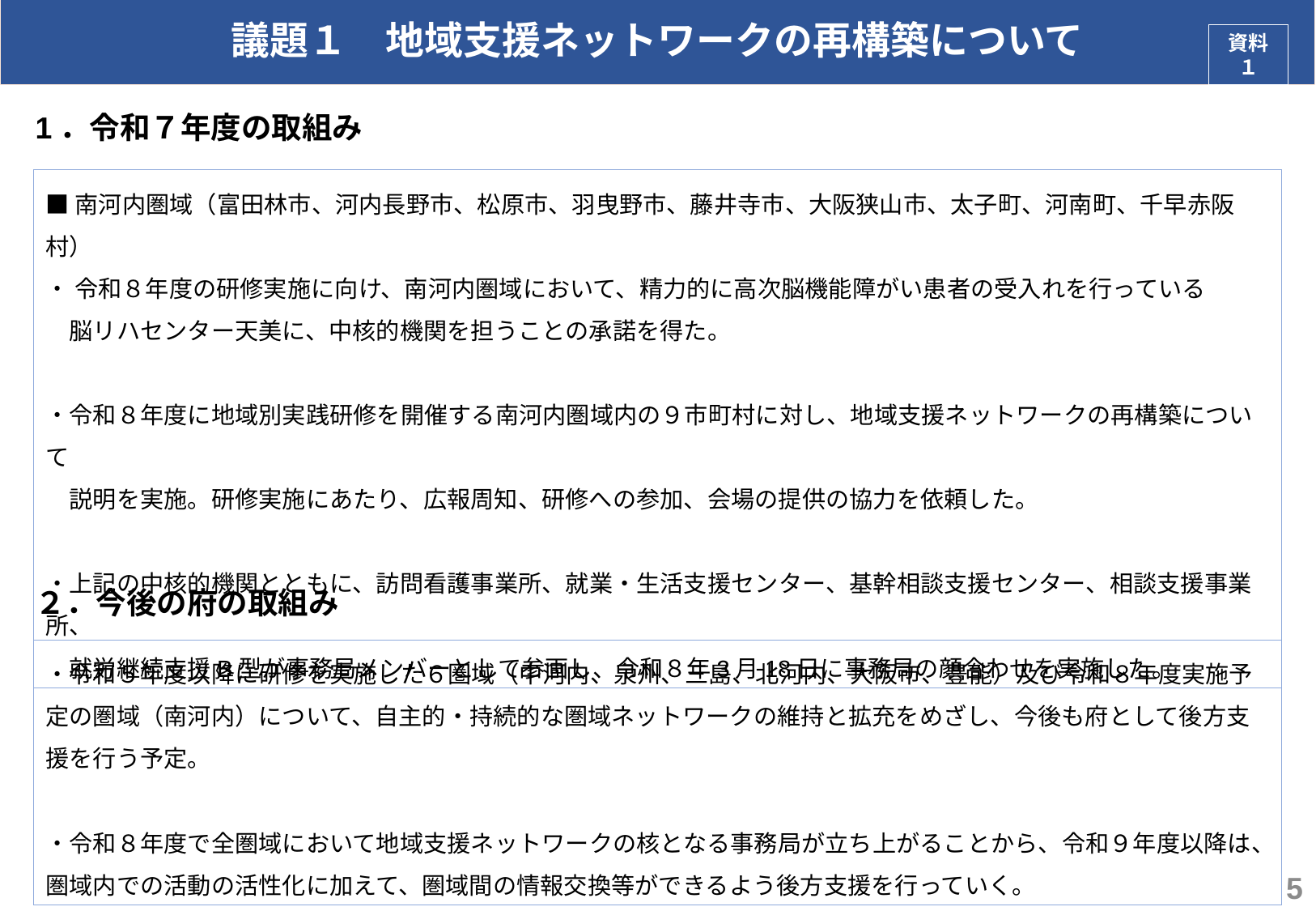

# 議題１　地域支援ネットワークの再構築について
資料１
1．令和７年度の取組み
■南河内圏域（富田林市、河内長野市、松原市、羽曳野市、藤井寺市、大阪狭山市、太子町、河南町、千早赤阪村）
・ 令和８年度の研修実施に向け、南河内圏域において、精力的に高次脳機能障がい患者の受入れを行っている
　脳リハセンター天美に、中核的機関を担うことの承諾を得た。

・令和８年度に地域別実践研修を開催する南河内圏域内の９市町村に対し、地域支援ネットワークの再構築について
　説明を実施。研修実施にあたり、広報周知、研修への参加、会場の提供の協力を依頼した。

・上記の中核的機関とともに、訪問看護事業所、就業・生活支援センター、基幹相談支援センター、相談支援事業所、
　就労継続支援B型が事務局メンバーとして参画し、令和８年3月18日に事務局の顔合わせを実施した。
２．今後の府の取組み
・令和５年度以降に研修を実施した６圏域（中河内、泉州、三島、北河内、大阪市、豊能）及び令和８年度実施予定の圏域（南河内）について、自主的・持続的な圏域ネットワークの維持と拡充をめざし、今後も府として後方支援を行う予定。

・令和８年度で全圏域において地域支援ネットワークの核となる事務局が立ち上がることから、令和９年度以降は、圏域内での活動の活性化に加えて、圏域間の情報交換等ができるよう後方支援を行っていく。
5